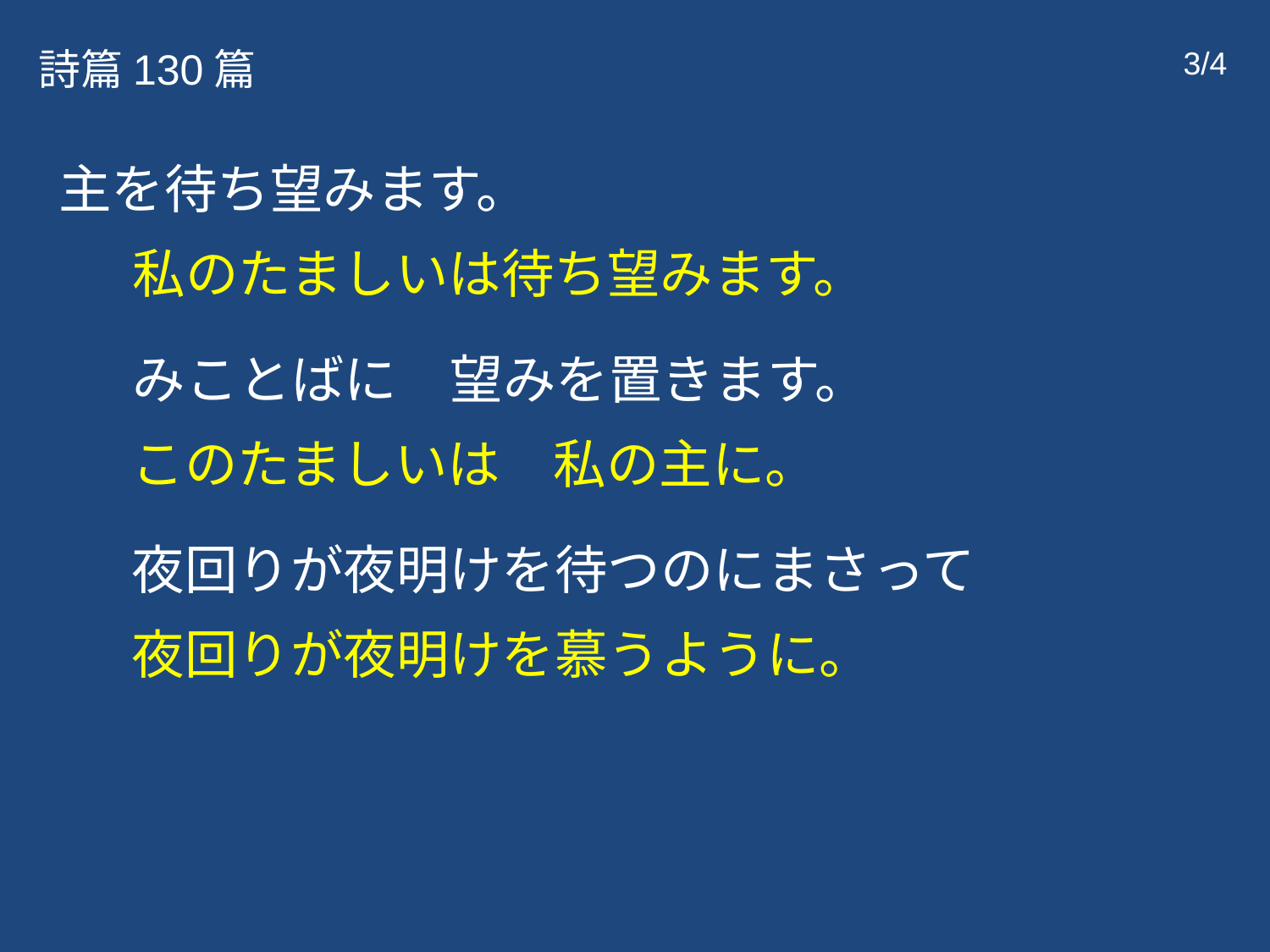

詩篇130篇
3/4
主を待ち望みます。
私のたましいは待ち望みます。
みことばに　望みを置きます。
このたましいは　私の主に。
夜回りが夜明けを待つのにまさって
夜回りが夜明けを慕うように。